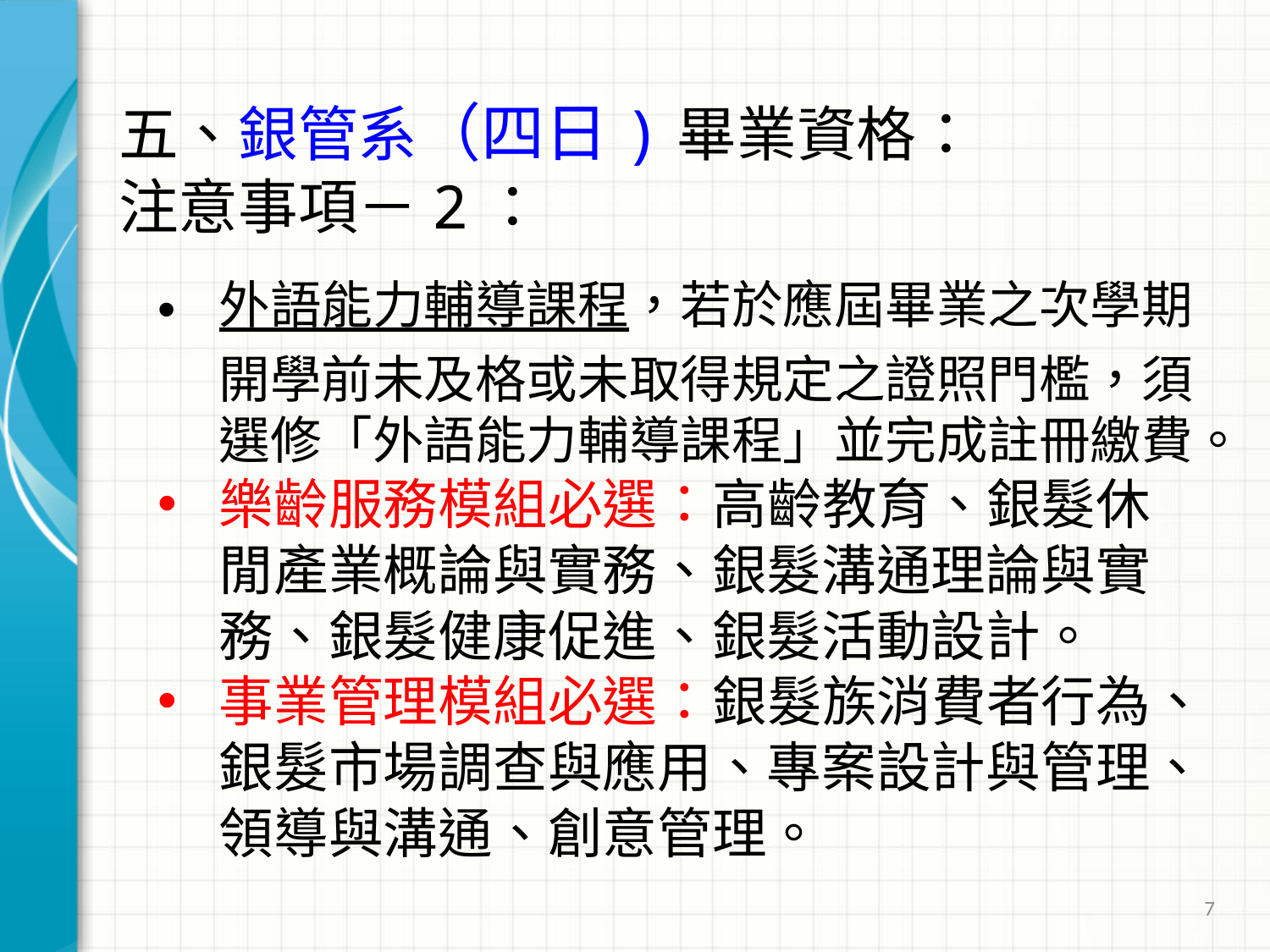

# 五、銀管系（四日)畢業資格： 注意事項－2：

外語能力輔導課程，若於應屆畢業之次學期開學前未及格或未取得規定之證照門檻，須選修「外語能力輔導課程」並完成註冊繳費。
樂齡服務模組必選：高齡教育、銀髮休閒產業概論與實務、銀髮溝通理論與實務、銀髮健康促進、銀髮活動設計。
事業管理模組必選：銀髮族消費者行為、銀髮市場調查與應用、專案設計與管理、領導與溝通、創意管理。

7